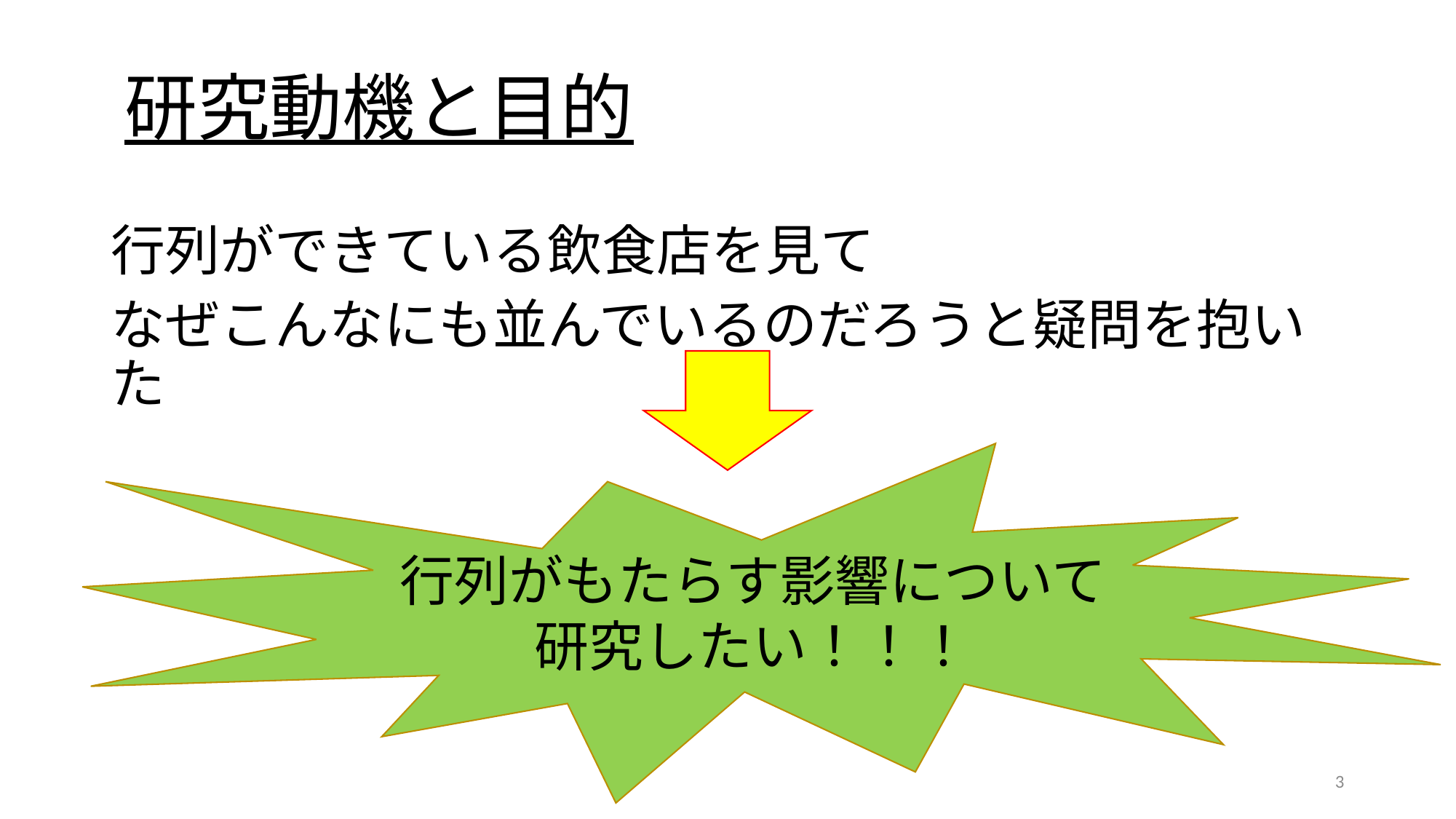

# 研究動機と目的
行列ができている飲食店を見て
なぜこんなにも並んでいるのだろうと疑問を抱いた

行列がもたらす影響について
研究したい！！！
3